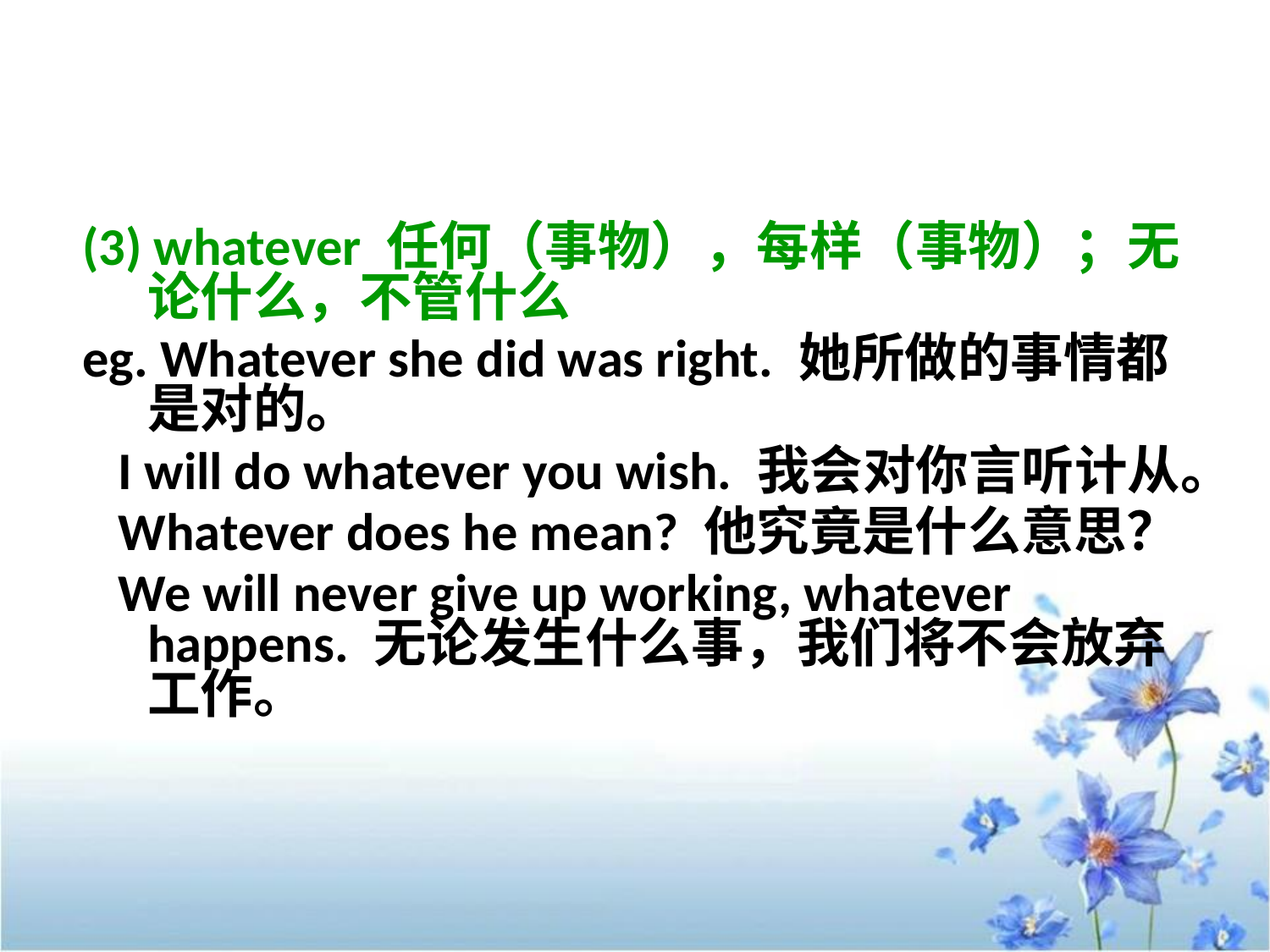

(3) whatever 任何（事物），每样（事物）；无论什么，不管什么
eg. Whatever she did was right. 她所做的事情都是对的。
   I will do whatever you wish. 我会对你言听计从。
   Whatever does he mean? 他究竟是什么意思？
   We will never give up working, whatever happens. 无论发生什么事，我们将不会放弃工作。